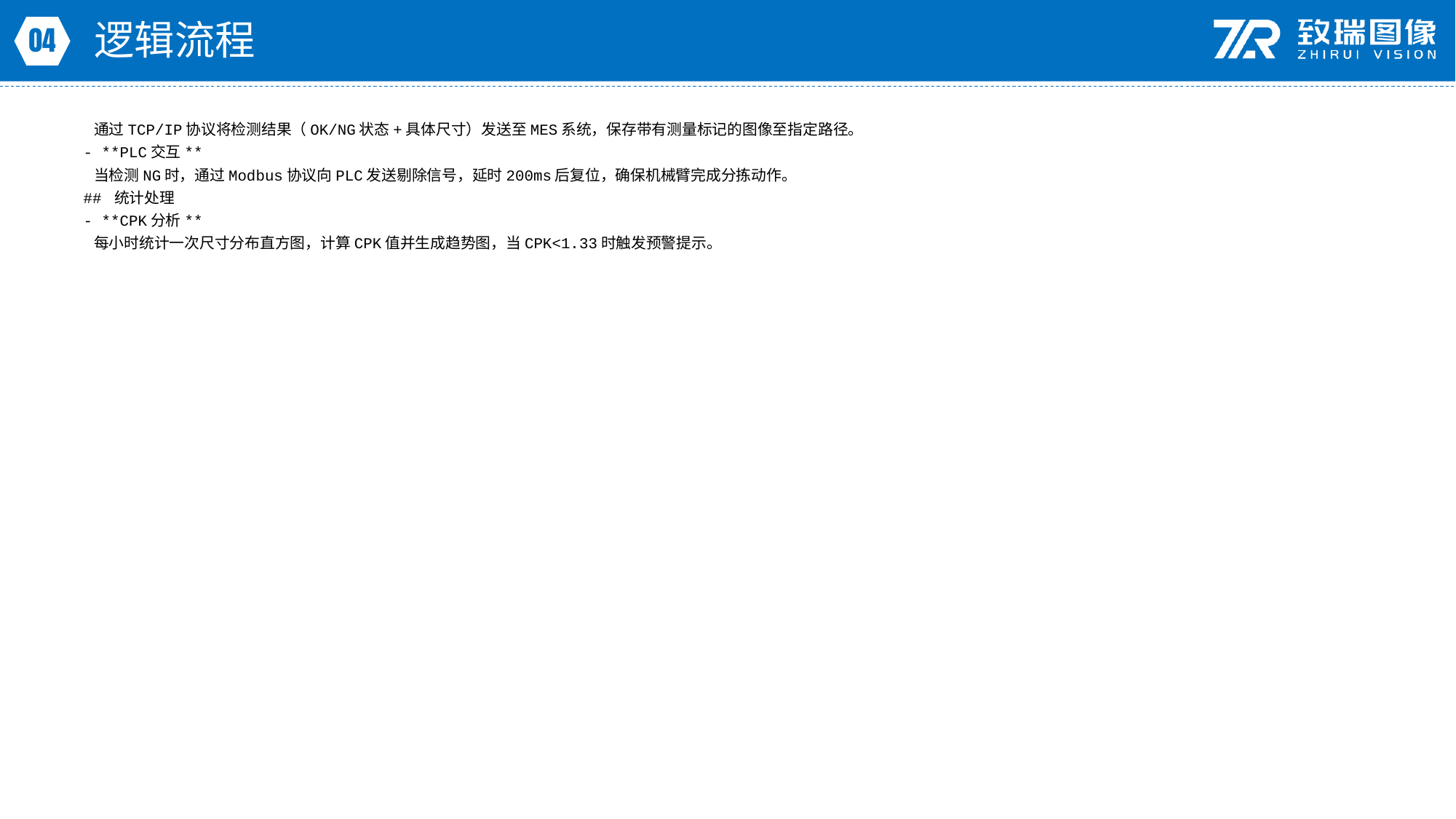

逻辑流程
04

  通过TCP/IP协议将检测结果（OK/NG状态+具体尺寸）发送至MES系统，保存带有测量标记的图像至指定路径。
- **PLC交互**
  当检测NG时，通过Modbus协议向PLC发送剔除信号，延时200ms后复位，确保机械臂完成分拣动作。
## 统计处理
- **CPK分析**
  每小时统计一次尺寸分布直方图，计算CPK值并生成趋势图，当CPK<1.33时触发预警提示。